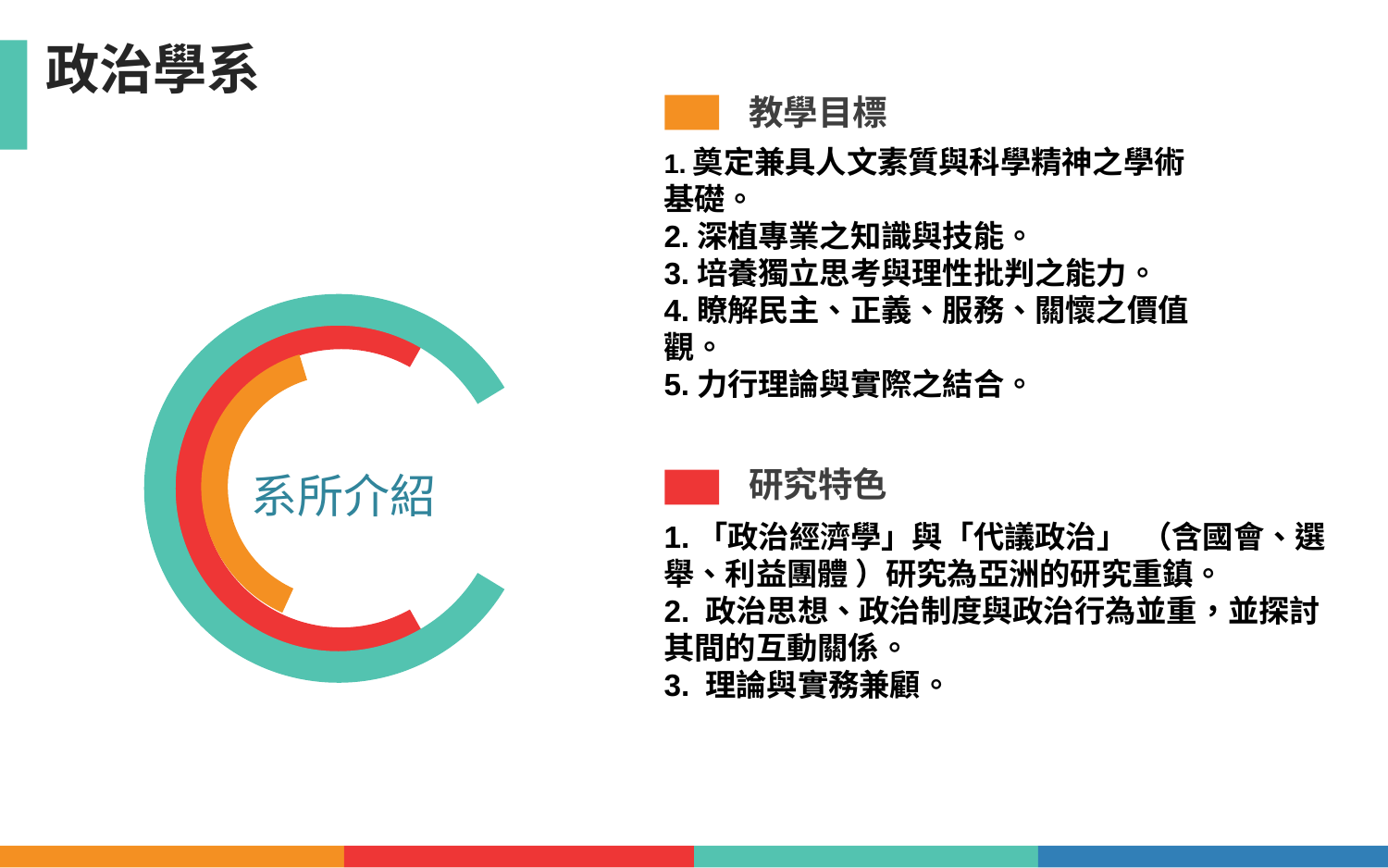

政治學系

教學目標

1.奠定兼具人文素質與科學精神之學術基礎。
2.深植專業之知識與技能。
3.培養獨立思考與理性批判之能力。
4.瞭解民主、正義、服務、關懷之價值觀。
5.力行理論與實際之結合。

研究特色

1.「政治經濟學」與「代議政治」  （含國會、選舉、利益團體 ）研究為亞洲的研究重鎮。
2. 政治思想、政治制度與政治行為並重，並探討其間的互動關係。
3. 理論與實務兼顧。

系所介紹